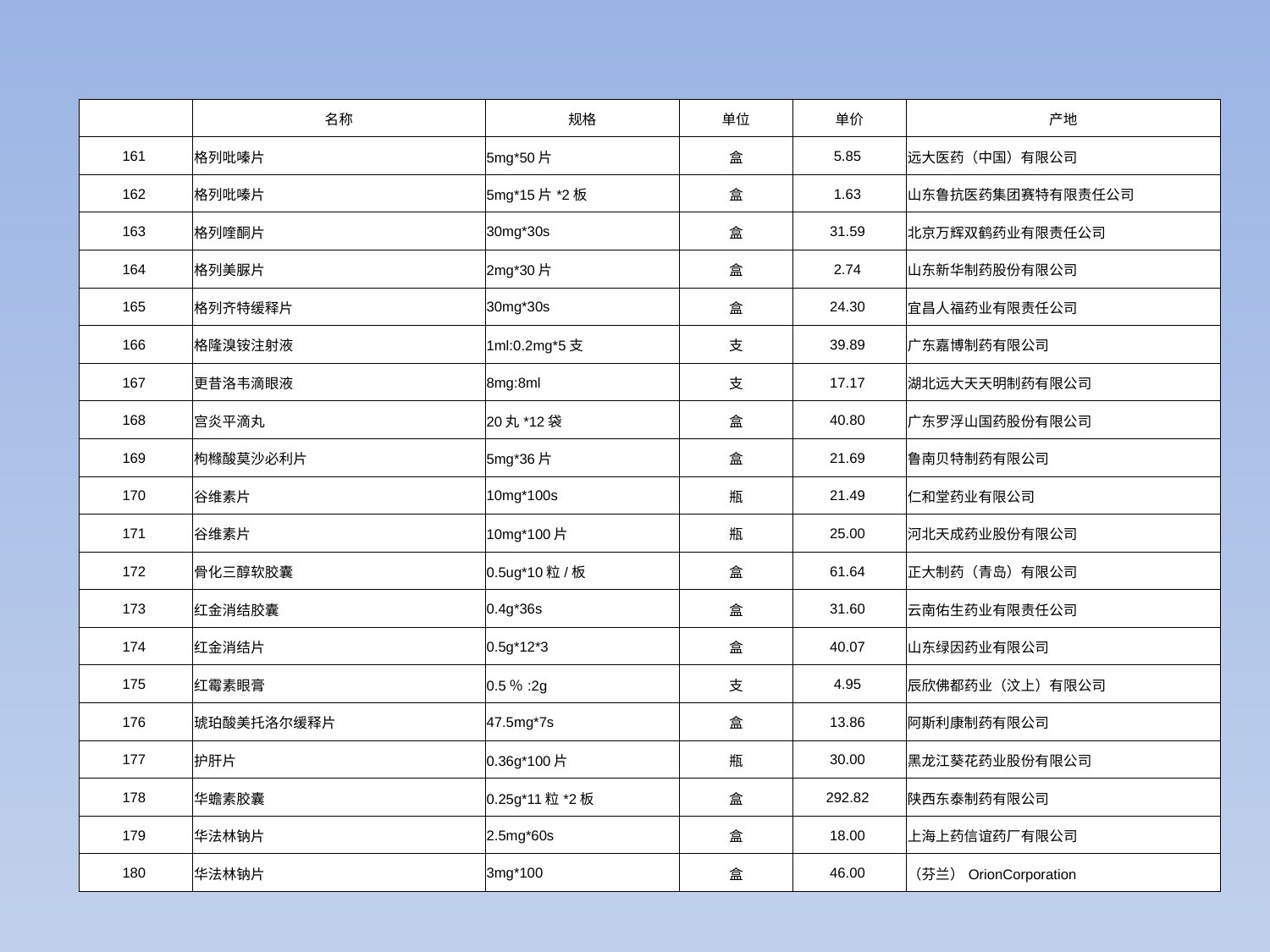

|  | 名称 | 规格 | 单位 | 单价 | 产地 |
| --- | --- | --- | --- | --- | --- |
| 161 | 格列吡嗪片 | 5mg\*50片 | 盒 | 5.85 | 远大医药（中国）有限公司 |
| 162 | 格列吡嗪片 | 5mg\*15片\*2板 | 盒 | 1.63 | 山东鲁抗医药集团赛特有限责任公司 |
| 163 | 格列喹酮片 | 30mg\*30s | 盒 | 31.59 | 北京万辉双鹤药业有限责任公司 |
| 164 | 格列美脲片 | 2mg\*30片 | 盒 | 2.74 | 山东新华制药股份有限公司 |
| 165 | 格列齐特缓释片 | 30mg\*30s | 盒 | 24.30 | 宜昌人福药业有限责任公司 |
| 166 | 格隆溴铵注射液 | 1ml:0.2mg\*5支 | 支 | 39.89 | 广东嘉博制药有限公司 |
| 167 | 更昔洛韦滴眼液 | 8mg:8ml | 支 | 17.17 | 湖北远大天天明制药有限公司 |
| 168 | 宫炎平滴丸 | 20丸\*12袋 | 盒 | 40.80 | 广东罗浮山国药股份有限公司 |
| 169 | 枸橼酸莫沙必利片 | 5mg\*36片 | 盒 | 21.69 | 鲁南贝特制药有限公司 |
| 170 | 谷维素片 | 10mg\*100s | 瓶 | 21.49 | 仁和堂药业有限公司 |
| 171 | 谷维素片 | 10mg\*100片 | 瓶 | 25.00 | 河北天成药业股份有限公司 |
| 172 | 骨化三醇软胶囊 | 0.5ug\*10粒/板 | 盒 | 61.64 | 正大制药（青岛）有限公司 |
| 173 | 红金消结胶囊 | 0.4g\*36s | 盒 | 31.60 | 云南佑生药业有限责任公司 |
| 174 | 红金消结片 | 0.5g\*12\*3 | 盒 | 40.07 | 山东绿因药业有限公司 |
| 175 | 红霉素眼膏 | 0.5％:2g | 支 | 4.95 | 辰欣佛都药业（汶上）有限公司 |
| 176 | 琥珀酸美托洛尔缓释片 | 47.5mg\*7s | 盒 | 13.86 | 阿斯利康制药有限公司 |
| 177 | 护肝片 | 0.36g\*100片 | 瓶 | 30.00 | 黑龙江葵花药业股份有限公司 |
| 178 | 华蟾素胶囊 | 0.25g\*11粒\*2板 | 盒 | 292.82 | 陕西东泰制药有限公司 |
| 179 | 华法林钠片 | 2.5mg\*60s | 盒 | 18.00 | 上海上药信谊药厂有限公司 |
| 180 | 华法林钠片 | 3mg\*100 | 盒 | 46.00 | （芬兰）OrionCorporation |